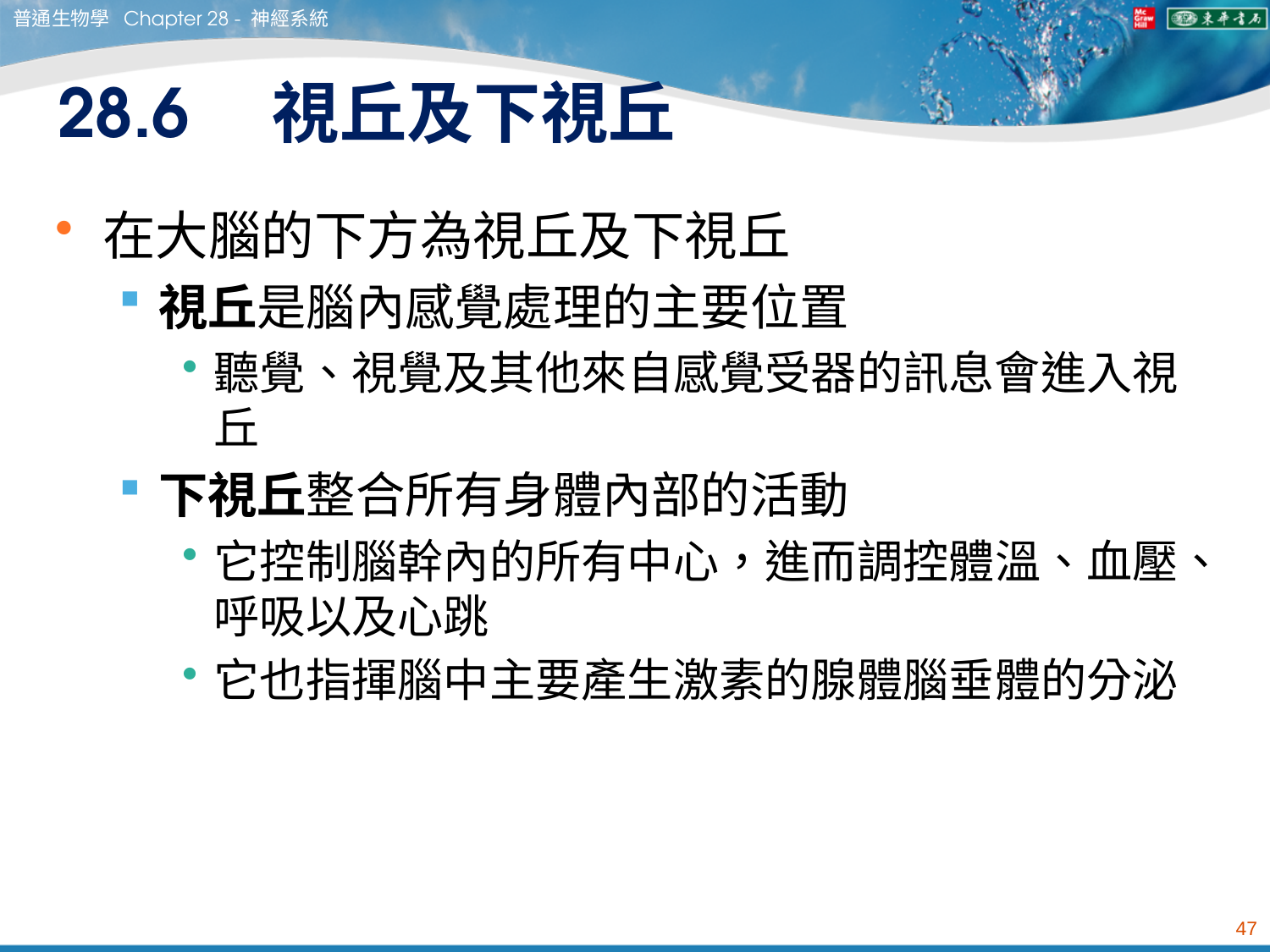

普通生物學  Chapter 28 - 神經系統
# 28.6　視丘及下視丘
在大腦的下方為視丘及下視丘
視丘是腦內感覺處理的主要位置
聽覺、視覺及其他來自感覺受器的訊息會進入視丘
下視丘整合所有身體內部的活動
它控制腦幹內的所有中心，進而調控體溫、血壓、呼吸以及心跳
它也指揮腦中主要產生激素的腺體腦垂體的分泌
47